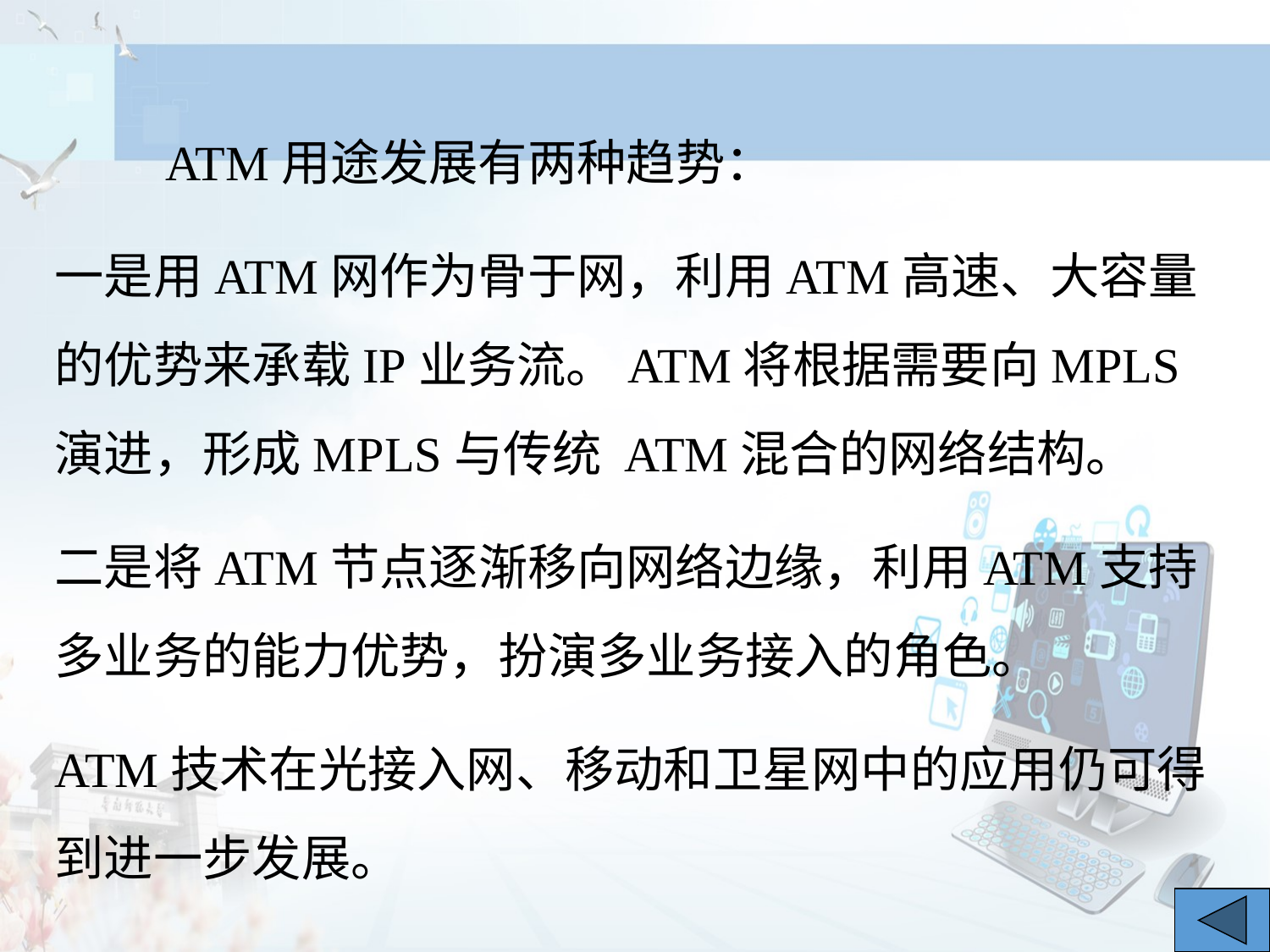

ATM用途发展有两种趋势：
一是用ATM网作为骨于网，利用ATM高速、大容量的优势来承载IP业务流。ATM将根据需要向MPLS演进，形成MPLS与传统 ATM混合的网络结构。
二是将ATM节点逐渐移向网络边缘，利用ATM支持多业务的能力优势，扮演多业务接入的角色。
ATM技术在光接入网、移动和卫星网中的应用仍可得到进一步发展。